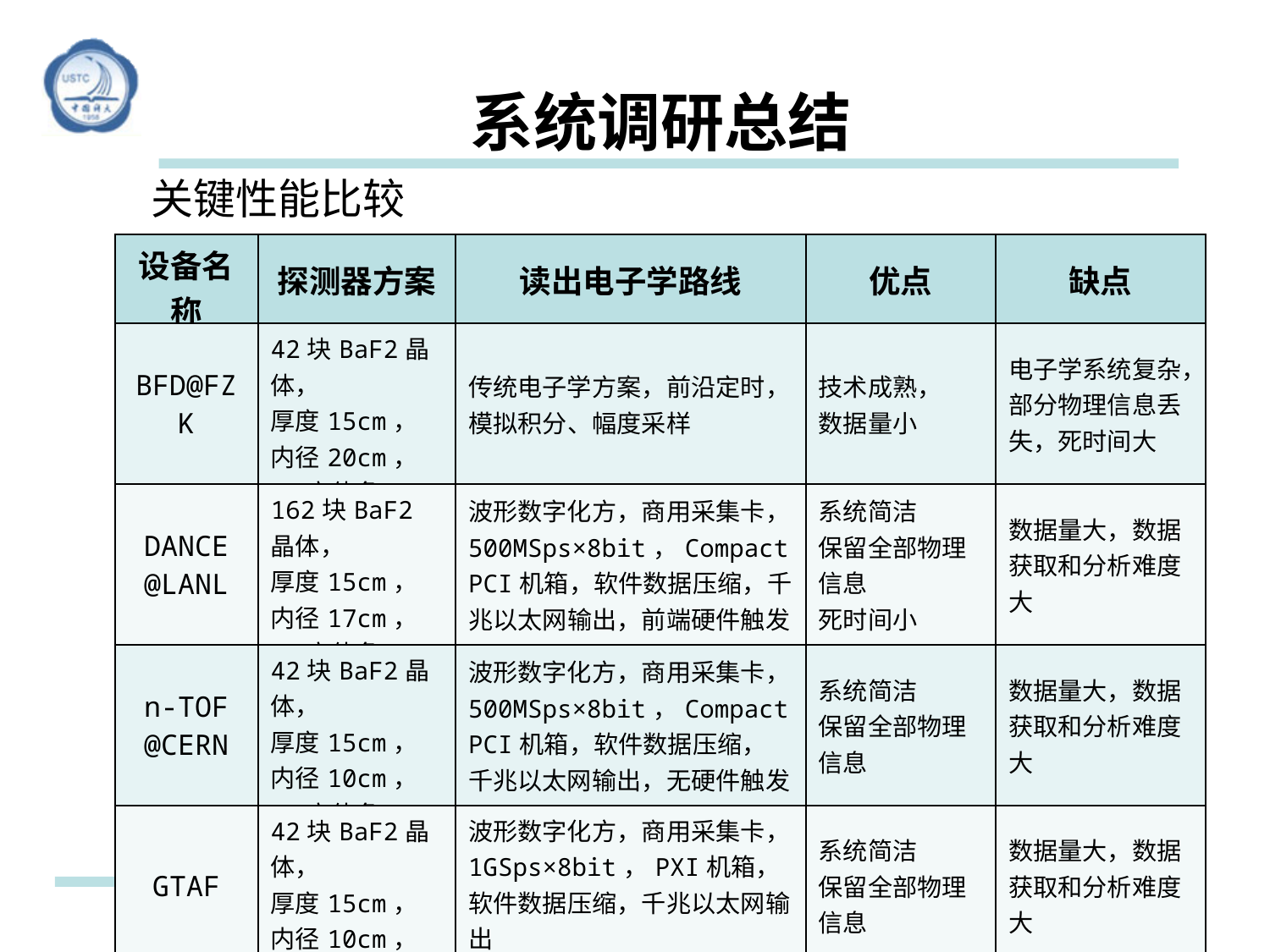

系统调研总结
关键性能比较
| 设备名称 | 探测器方案 | 读出电子学路线 | 优点 | 缺点 |
| --- | --- | --- | --- | --- |
| BFD@FZK | 42块BaF2晶体， 厚度15cm， 内径20cm， 4π立体角 | 传统电子学方案，前沿定时，模拟积分、幅度采样 | 技术成熟， 数据量小 | 电子学系统复杂，部分物理信息丢失，死时间大 |
| DANCE @LANL | 162块BaF2晶体， 厚度15cm， 内径17cm， 4π立体角 | 波形数字化方，商用采集卡，500MSps×8bit，CompactPCI机箱，软件数据压缩，千兆以太网输出，前端硬件触发 | 系统简洁 保留全部物理信息 死时间小 | 数据量大，数据获取和分析难度大 |
| n-TOF @CERN | 42块BaF2晶体， 厚度15cm， 内径10cm， 4π立体角 | 波形数字化方，商用采集卡，500MSps×8bit，CompactPCI机箱，软件数据压缩， 千兆以太网输出，无硬件触发 | 系统简洁 保留全部物理信息 | 数据量大，数据获取和分析难度大 |
| GTAF | 42块BaF2晶体， 厚度15cm， 内径10cm， 4π立体角 | 波形数字化方，商用采集卡，1GSps×8bit，PXI机箱，软件数据压缩，千兆以太网输出 前端硬件触发 | 系统简洁 保留全部物理信息 | 数据量大，数据获取和分析难度大 |